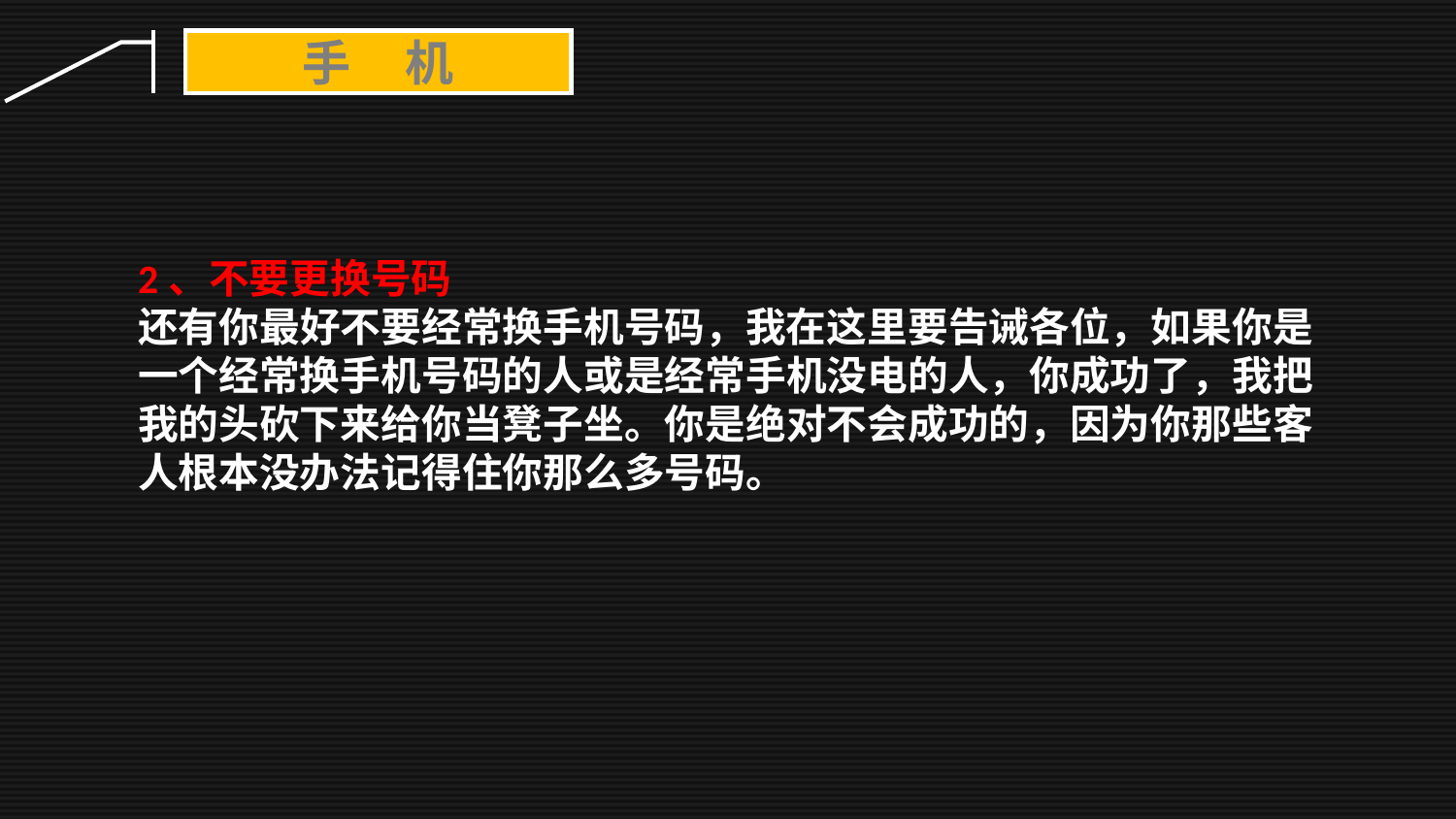

手     机
2、不要更换号码
还有你最好不要经常换手机号码，我在这里要告诫各位，如果你是一个经常换手机号码的人或是经常手机没电的人，你成功了，我把我的头砍下来给你当凳子坐。你是绝对不会成功的，因为你那些客人根本没办法记得住你那么多号码。